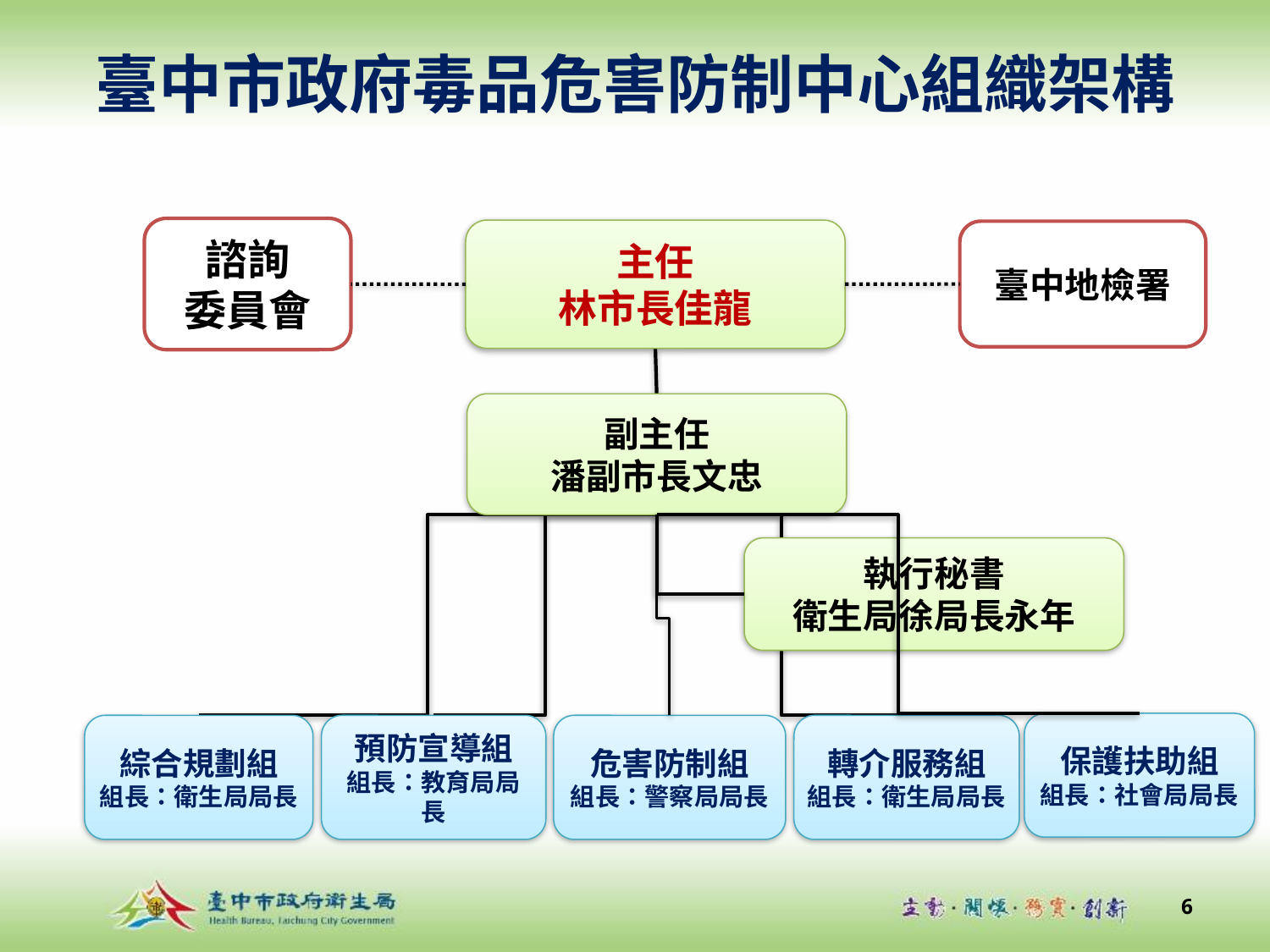

# 臺中市政府毒品危害防制中心組織架構
諮詢
委員會
主任
林市長佳龍
臺中地檢署
副主任
潘副市長文忠
執行秘書
衛生局徐局長永年
保護扶助組
組長：社會局局長
綜合規劃組
組長：衛生局局長
預防宣導組
組長：教育局局長
轉介服務組
組長：衛生局局長
危害防制組
組長：警察局局長

6